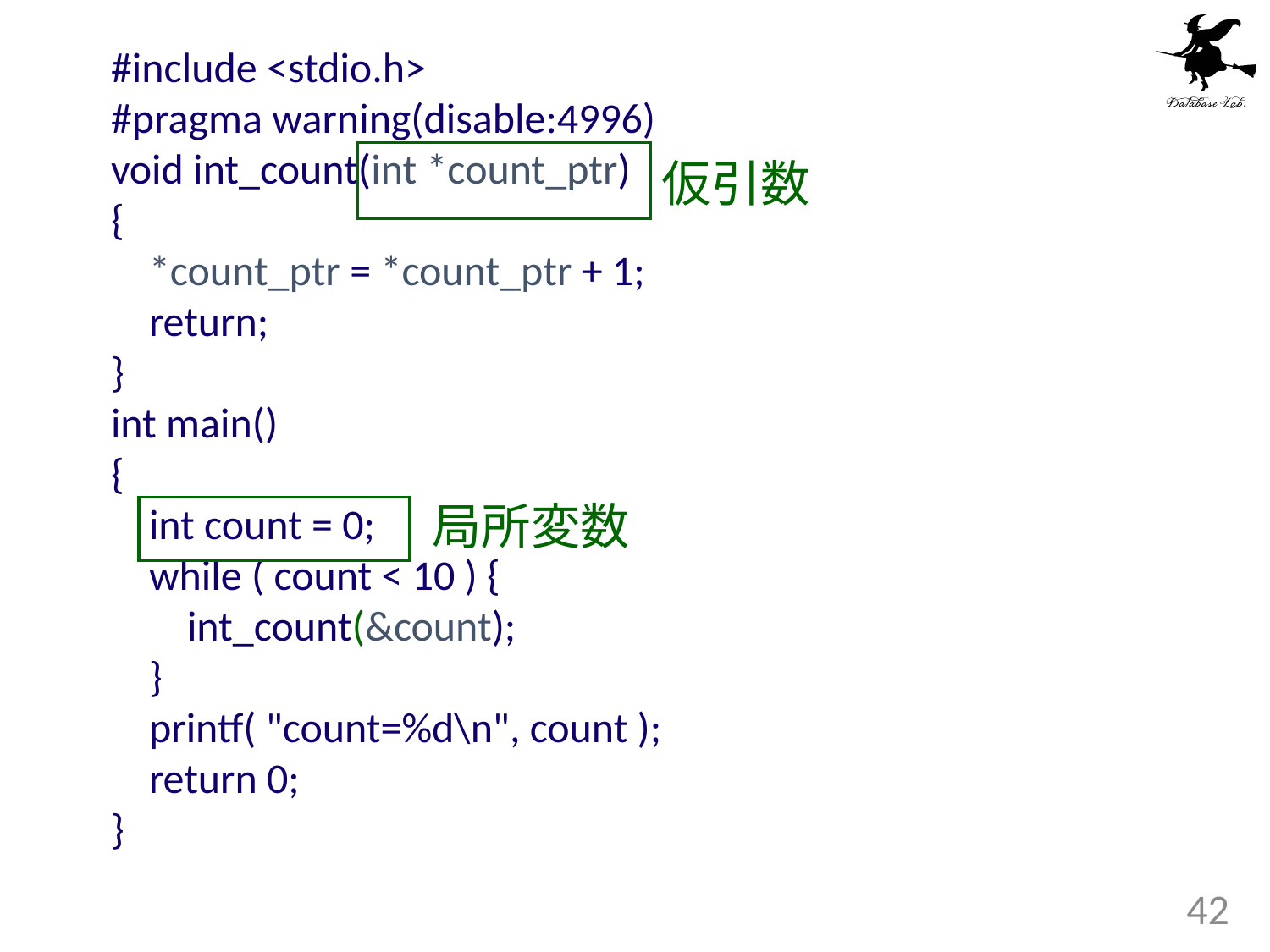

#include <stdio.h>
#pragma warning(disable:4996)
void int_count(int *count_ptr)
{
    *count_ptr = *count_ptr + 1;
    return;
}
int main()
{
    int count = 0;
    while ( count < 10 ) {
        int_count(&count);
    }
    printf( "count=%d\n", count );
    return 0;
}

仮引数

局所変数

42